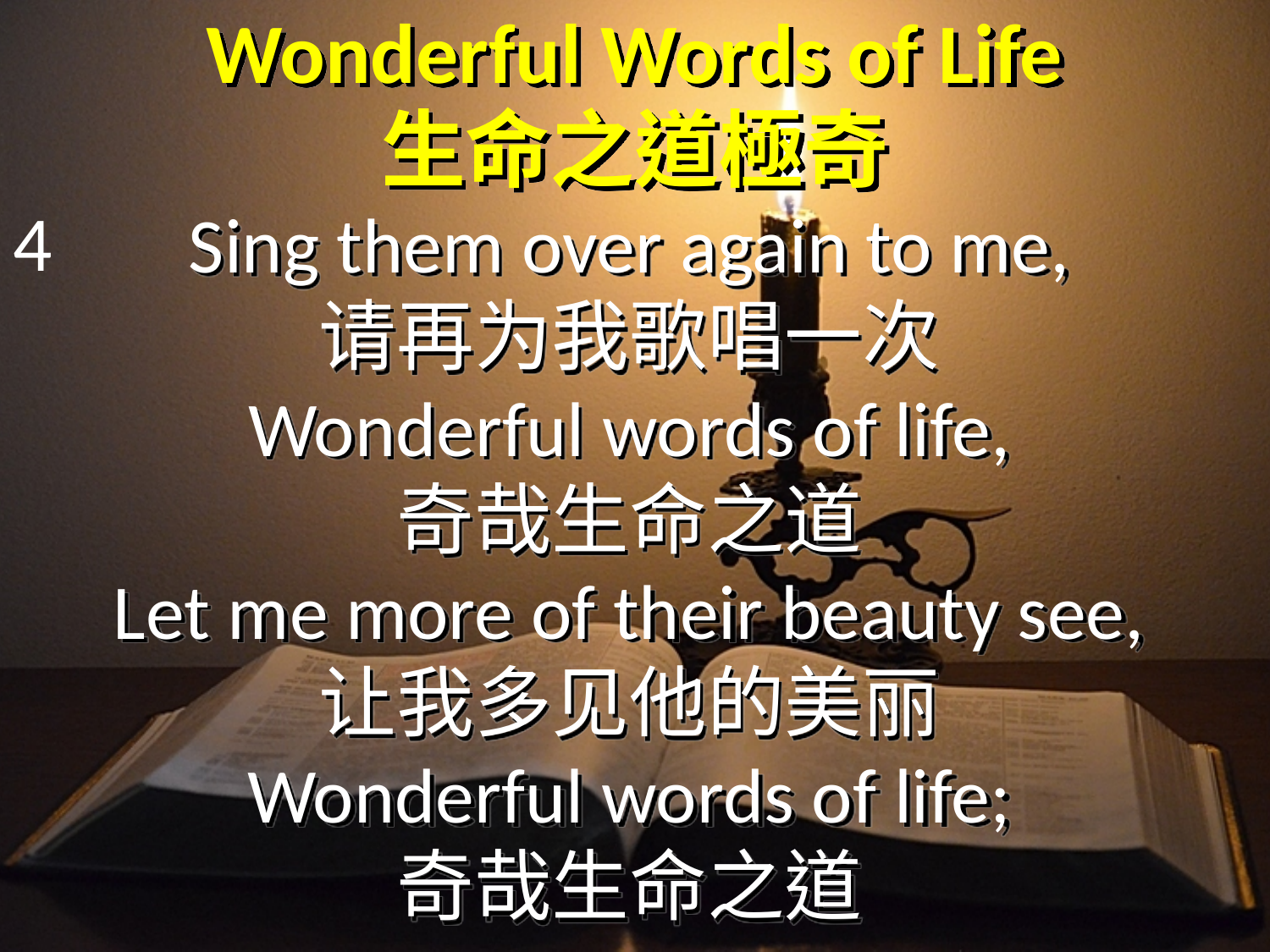

# Wonderful Words of Life 生命之道極奇
4
Sing them over again to me,
请再为我歌唱一次
Wonderful words of life,
奇哉生命之道
Let me more of their beauty see,
让我多见他的美丽
Wonderful words of life;
奇哉生命之道